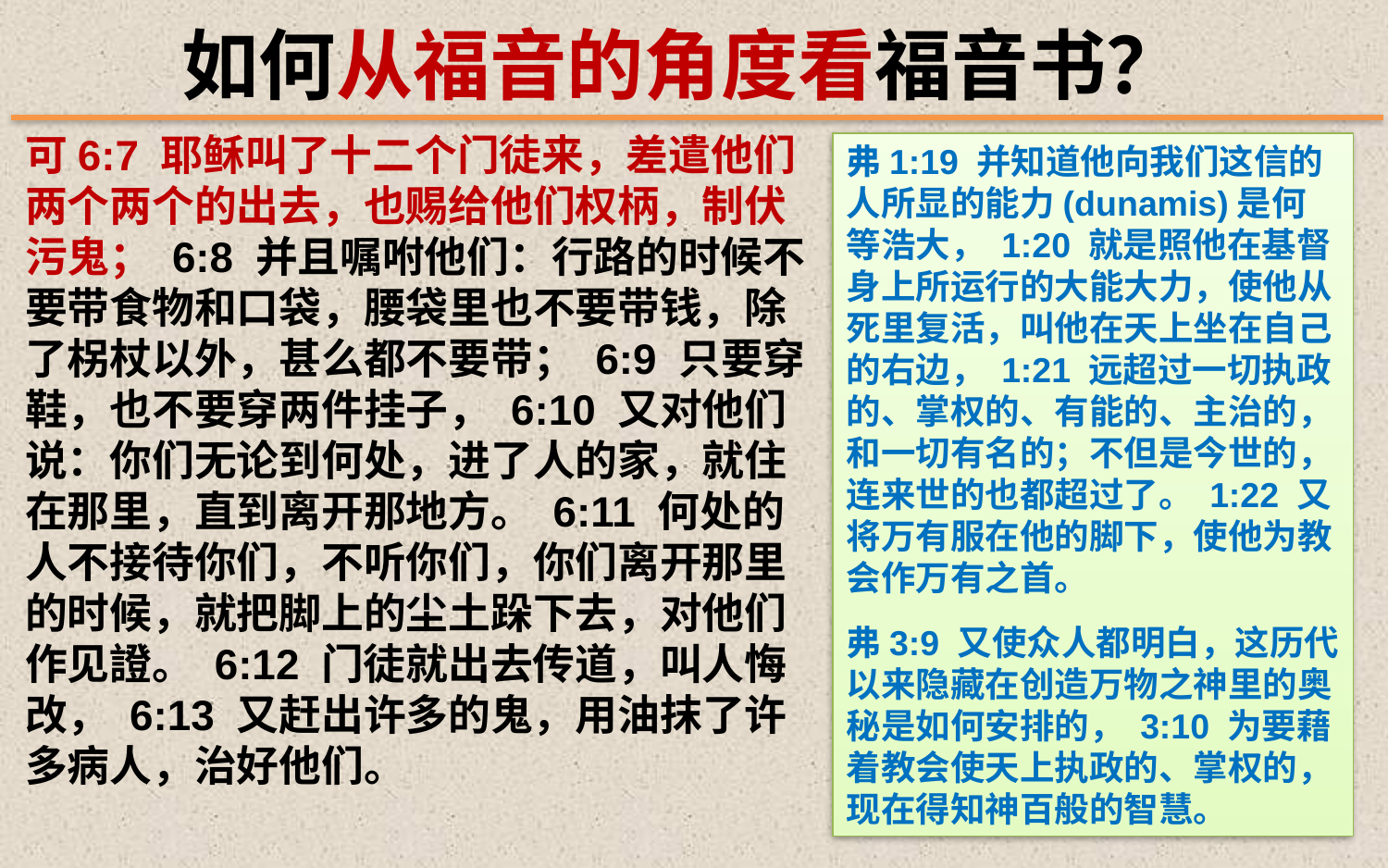

如何从福音的角度看福音书？
可6:7 耶稣叫了十二个门徒来，差遣他们两个两个的出去，也赐给他们权柄，制伏污鬼； 6:8 并且嘱咐他们：行路的时候不要带食物和口袋，腰袋里也不要带钱，除了柺杖以外，甚么都不要带； 6:9 只要穿鞋，也不要穿两件挂子， 6:10 又对他们说：你们无论到何处，进了人的家，就住在那里，直到离开那地方。 6:11 何处的人不接待你们，不听你们，你们离开那里的时候，就把脚上的尘土跺下去，对他们作见證。 6:12 门徒就出去传道，叫人悔改， 6:13 又赶出许多的鬼，用油抹了许多病人，治好他们。
弗1:19 并知道他向我们这信的人所显的能力(dunamis)是何等浩大， 1:20 就是照他在基督身上所运行的大能大力，使他从死里复活，叫他在天上坐在自己的右边， 1:21 远超过一切执政的、掌权的、有能的、主治的，和一切有名的；不但是今世的，连来世的也都超过了。 1:22 又将万有服在他的脚下，使他为教会作万有之首。
弗3:9 又使众人都明白，这历代以来隐藏在创造万物之神里的奥秘是如何安排的， 3:10 为要藉着教会使天上执政的、掌权的，现在得知神百般的智慧。